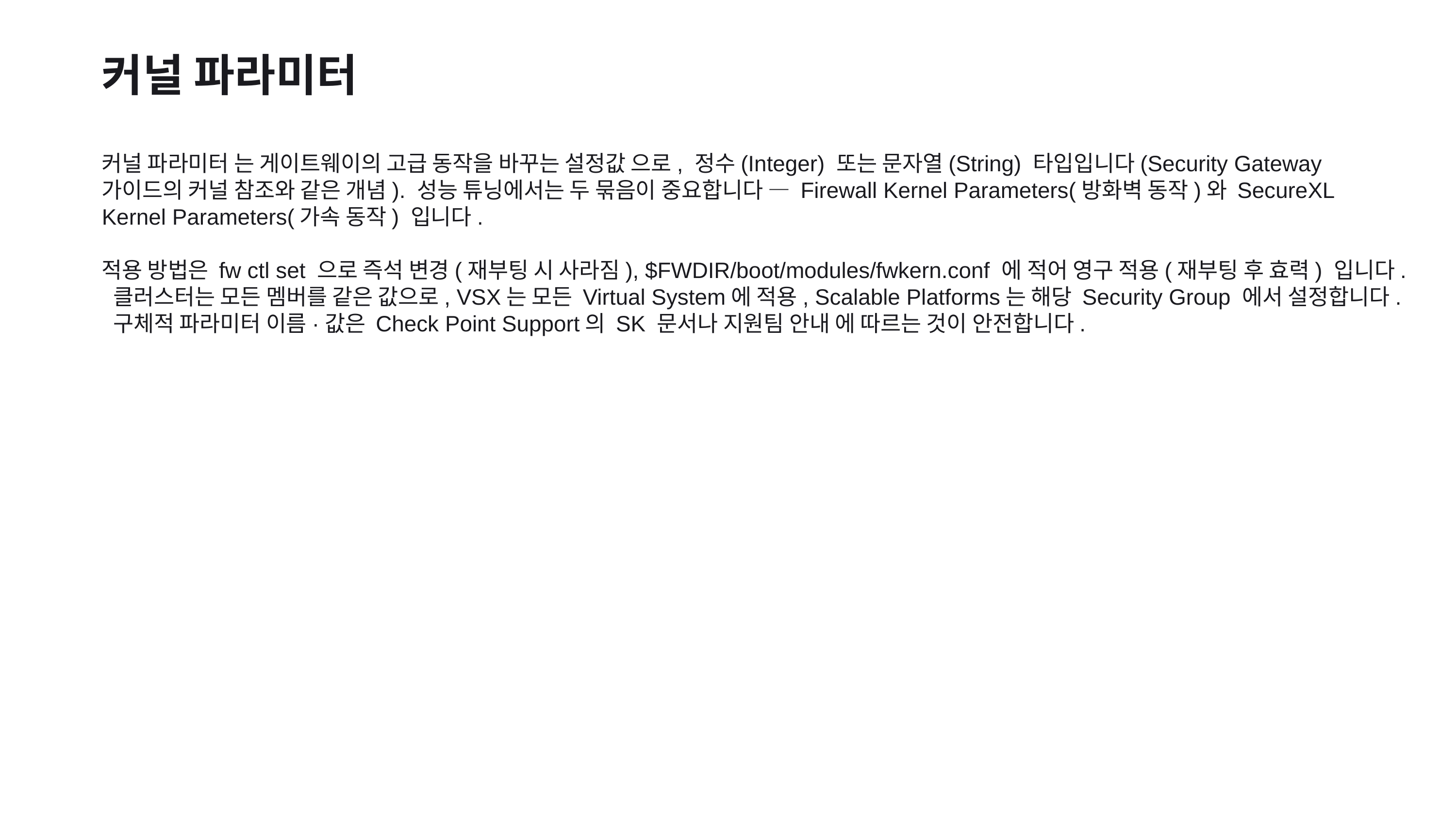

커널 파라미터
커널 파라미터 는 게이트웨이의 고급 동작을 바꾸는 설정값 으로, 정수(Integer) 또는 문자열(String) 타입입니다(Security Gateway 가이드의 커널 참조와 같은 개념). 성능 튜닝에서는 두 묶음이 중요합니다 — Firewall Kernel Parameters(방화벽 동작)와 SecureXL Kernel Parameters(가속 동작) 입니다.

적용 방법은 fw ctl set 으로 즉석 변경(재부팅 시 사라짐), $FWDIR/boot/modules/fwkern.conf 에 적어 영구 적용(재부팅 후 효력) 입니다. 클러스터는 모든 멤버를 같은 값으로, VSX는 모든 Virtual System에 적용, Scalable Platforms는 해당 Security Group 에서 설정합니다. 구체적 파라미터 이름·값은 Check Point Support의 SK 문서나 지원팀 안내 에 따르는 것이 안전합니다.